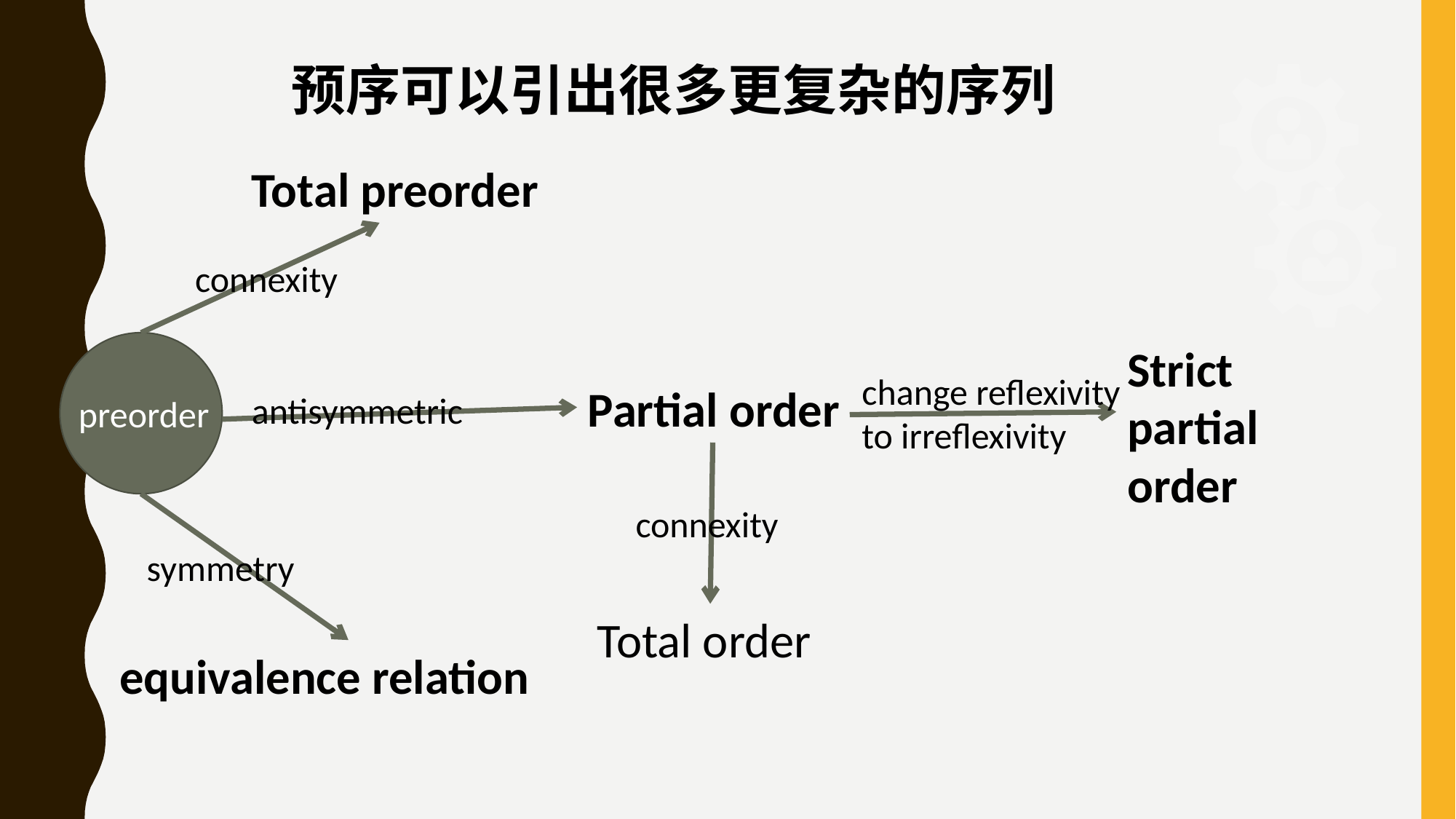

预序可以引出很多更复杂的序列

Total preorder

connexity
Strict
partial
order

change reflexivity to irreflexivity
Partial order
antisymmetric
preorder
connexity
symmetry
Total order
equivalence relation